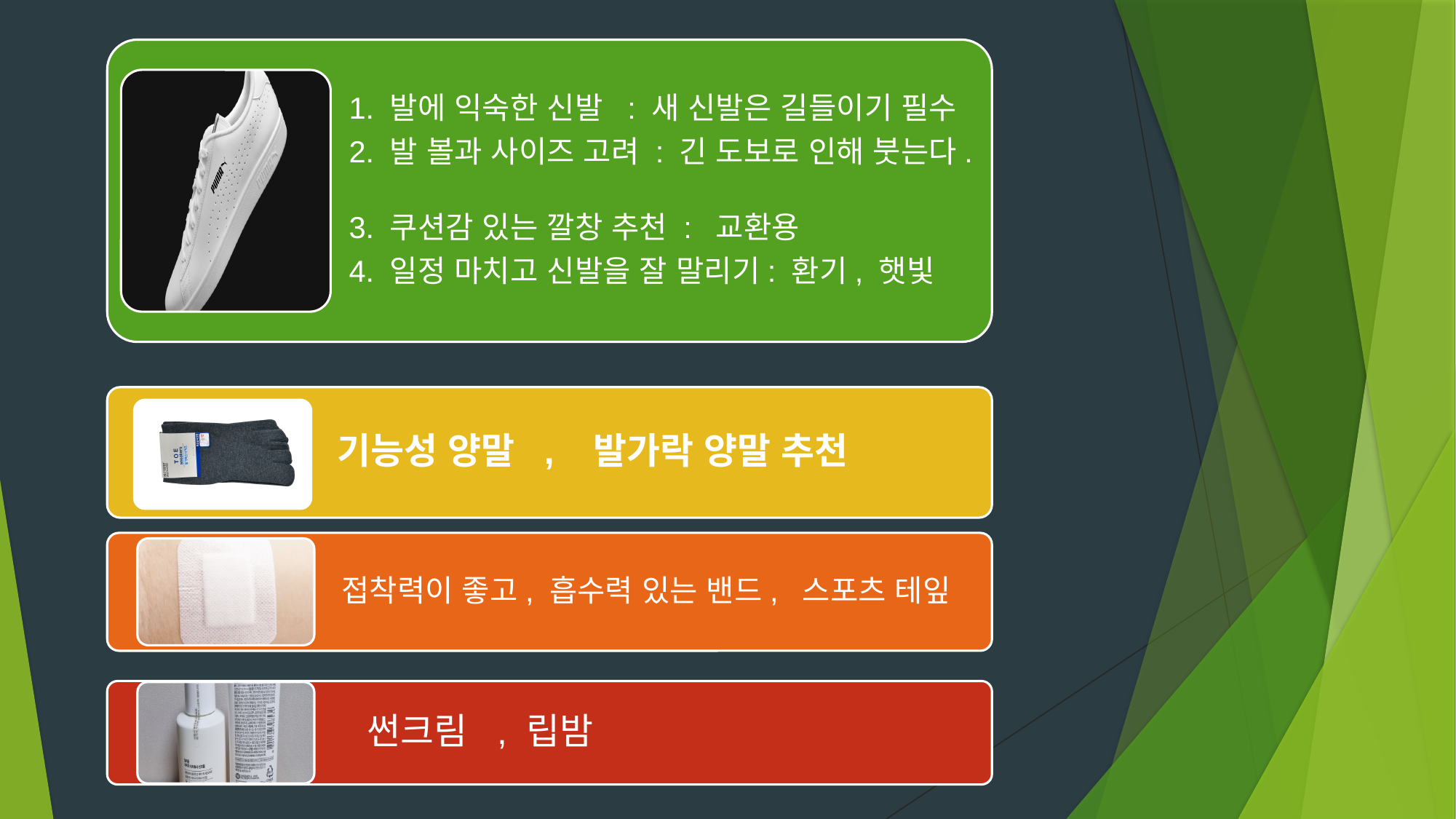

1. 발에 익숙한 신발  : 새 신발은 길들이기 필수
  2. 발 볼과 사이즈 고려 : 긴 도보로 인해 붓는다.
  3. 쿠션감 있는 깔창 추천 :  교환용
  4. 일정 마치고 신발을 잘 말리기: 환기, 햇빛
  기능성 양말  ,   발가락 양말 추천
   접착력이 좋고, 흡수력 있는 밴드,  스포츠 테잎
   썬크림  , 립밤